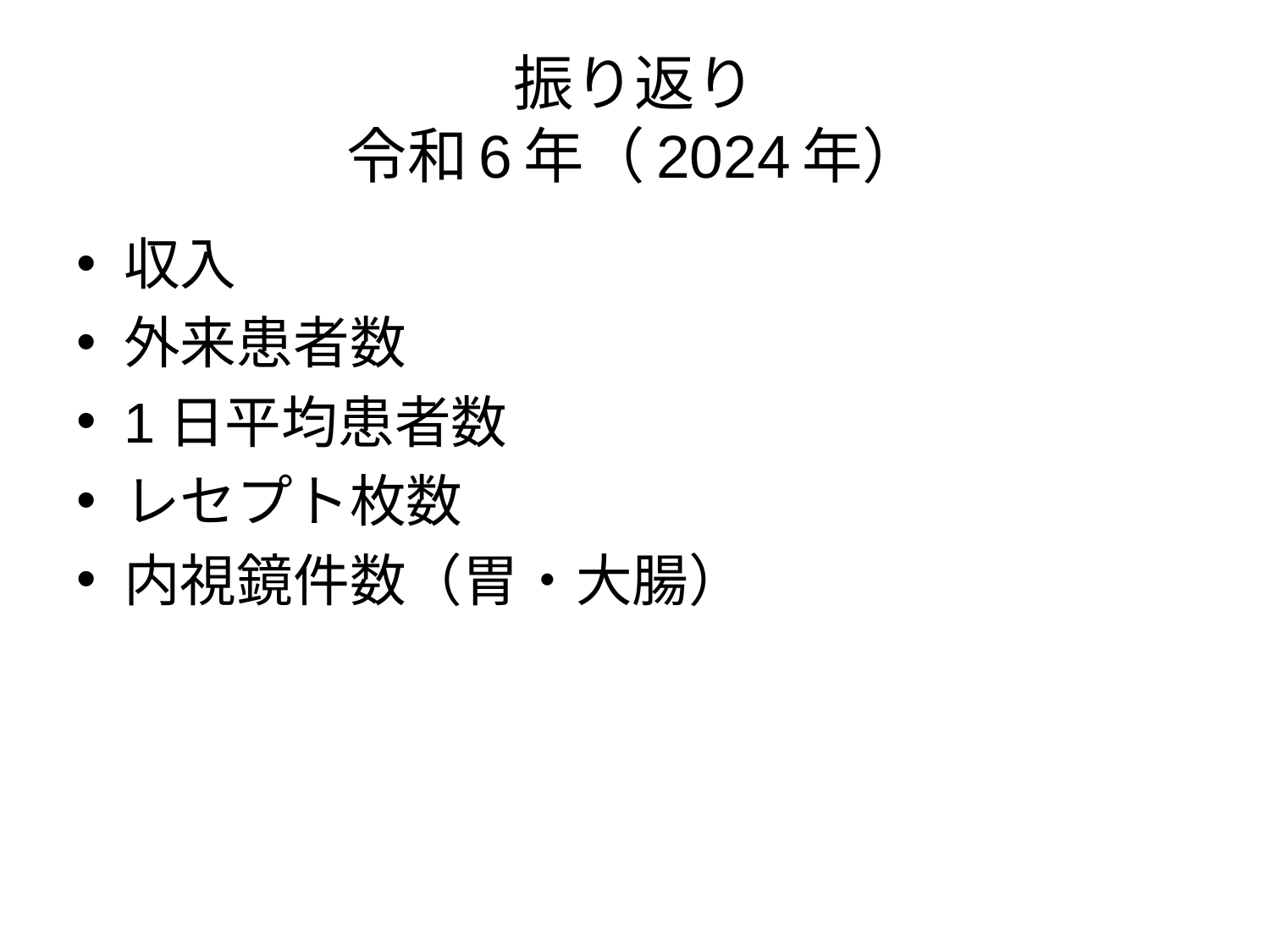

# 振り返り 令和6年（2024年）
収入
外来患者数
1日平均患者数
レセプト枚数
内視鏡件数（胃・大腸）